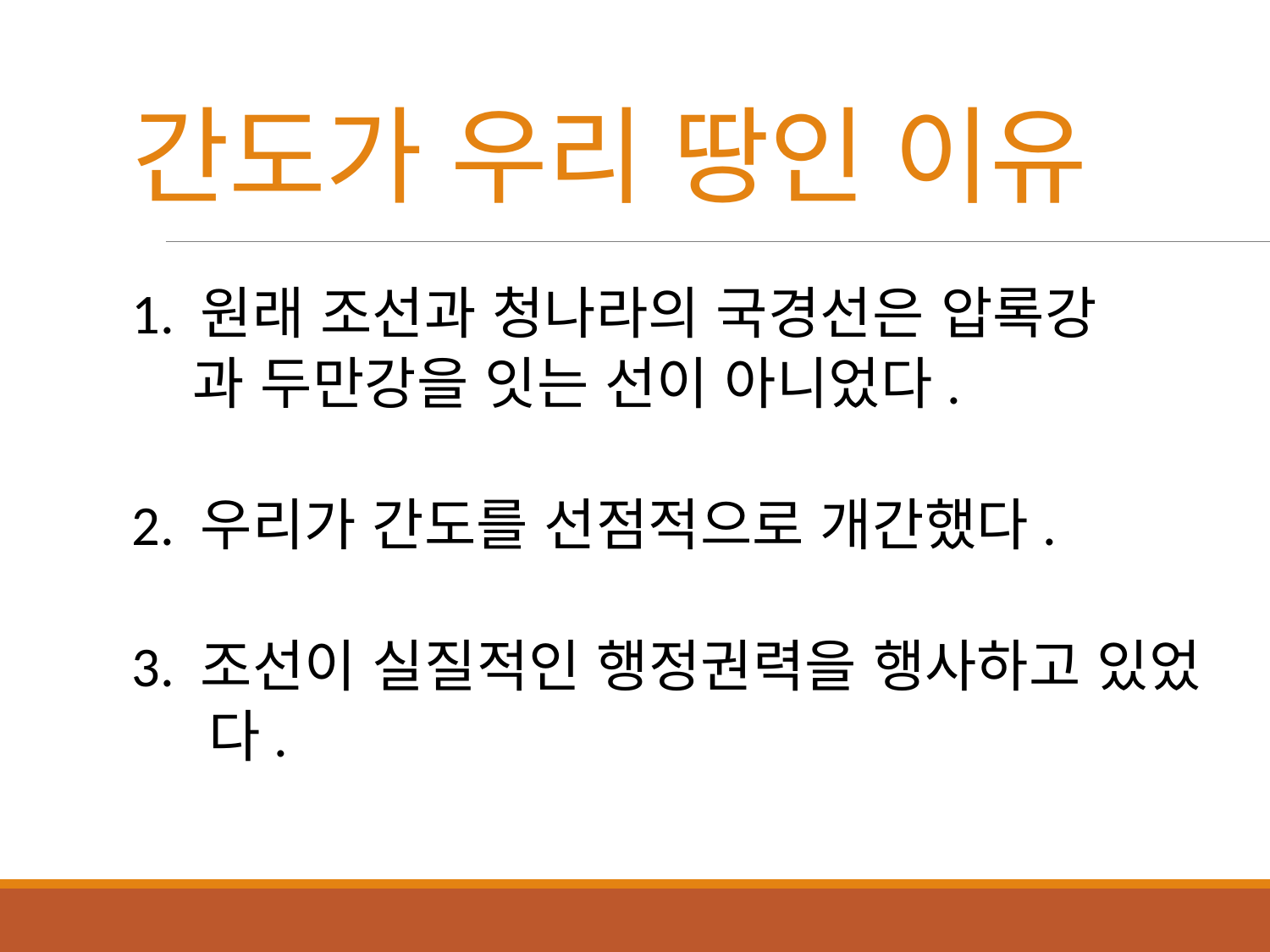

# 간도가 우리 땅인 이유
     1. 원래 조선과 청나라의 국경선은 압록강
       과 두만강을 잇는 선이 아니었다.

     2. 우리가 간도를 선점적으로 개간했다.

     3. 조선이 실질적인 행정권력을 행사하고 있었
        다.